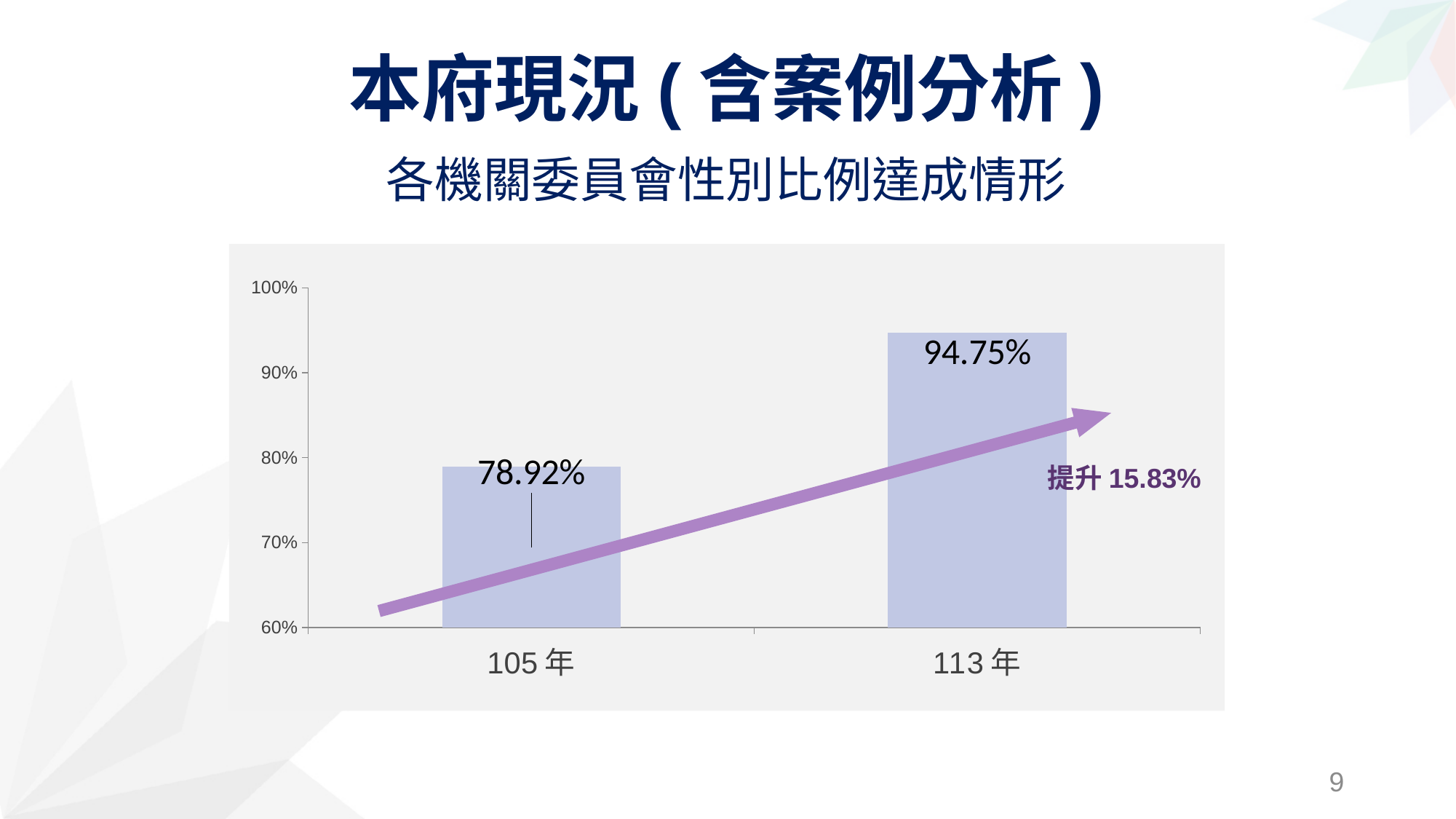

本府現況(含案例分析)
各機關委員會性別比例達成情形

### Chart

| Category | Series 1 |
|---|---|
| 105年 | 0.7892 |
| 113年 | 0.9475 |
提升15.83%

9